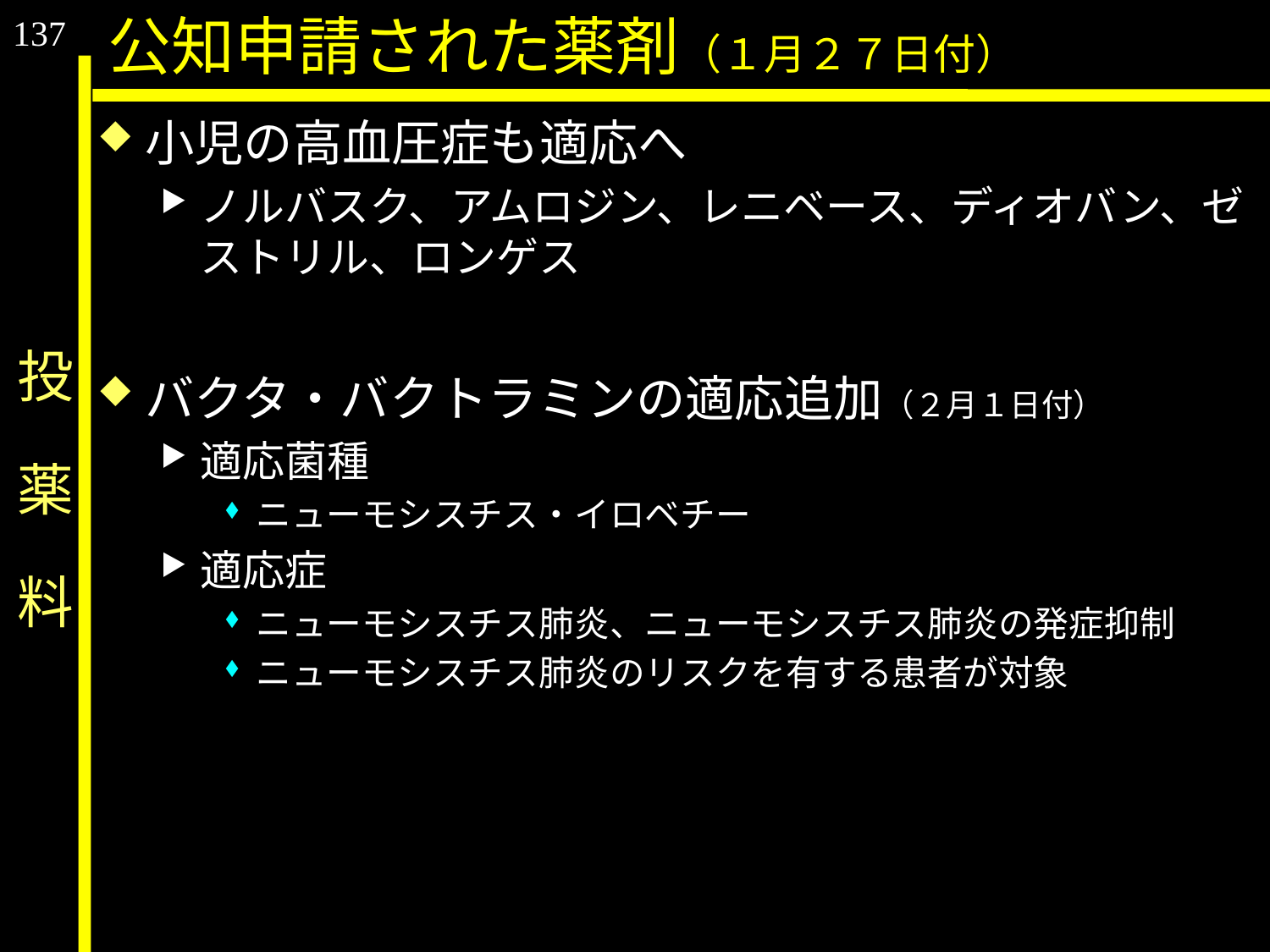

137
公知申請された薬剤（１月２７日付）

小児の高血圧症も適応へ
ノルバスク、アムロジン、レニベース、ディオバン、ゼストリル、ロンゲス

バクタ・バクトラミンの適応追加（２月１日付）
適応菌種
ニューモシスチス・イロベチー
適応症
ニューモシスチス肺炎、ニューモシスチス肺炎の発症抑制
ニューモシスチス肺炎のリスクを有する患者が対象
# 投　薬　料